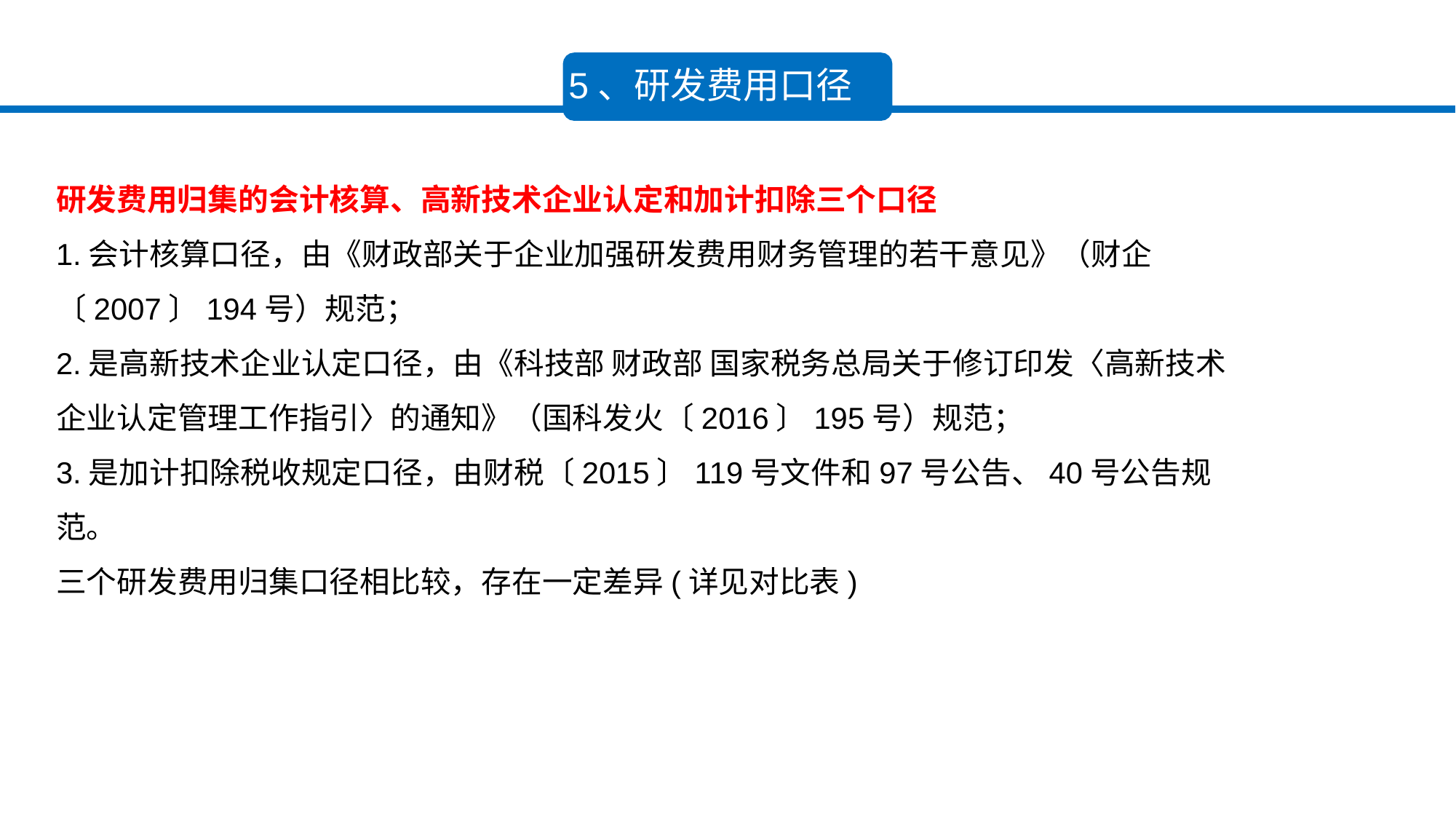

5、研发费用口径
研发费用归集的会计核算、高新技术企业认定和加计扣除三个口径
1.会计核算口径，由《财政部关于企业加强研发费用财务管理的若干意见》（财企〔2007〕194号）规范；
2.是高新技术企业认定口径，由《科技部 财政部 国家税务总局关于修订印发〈高新技术企业认定管理工作指引〉的通知》（国科发火〔2016〕195号）规范；
3.是加计扣除税收规定口径，由财税〔2015〕119号文件和97号公告、40号公告规范。
三个研发费用归集口径相比较，存在一定差异(详见对比表)